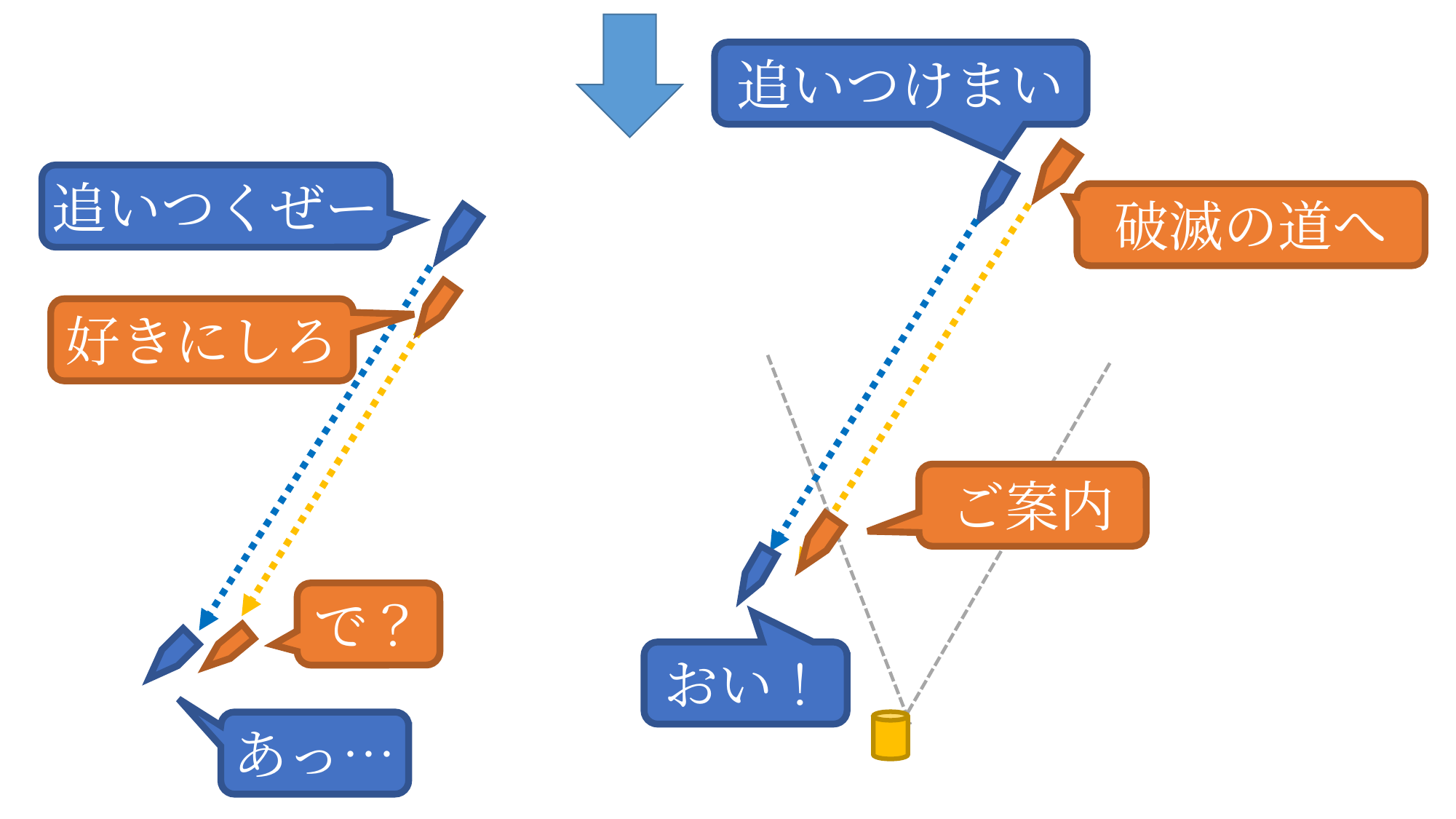

追いつけまい

追いつくぜー
破滅の道へ

好きにしろ

ご案内

で？

おい！

あっ…